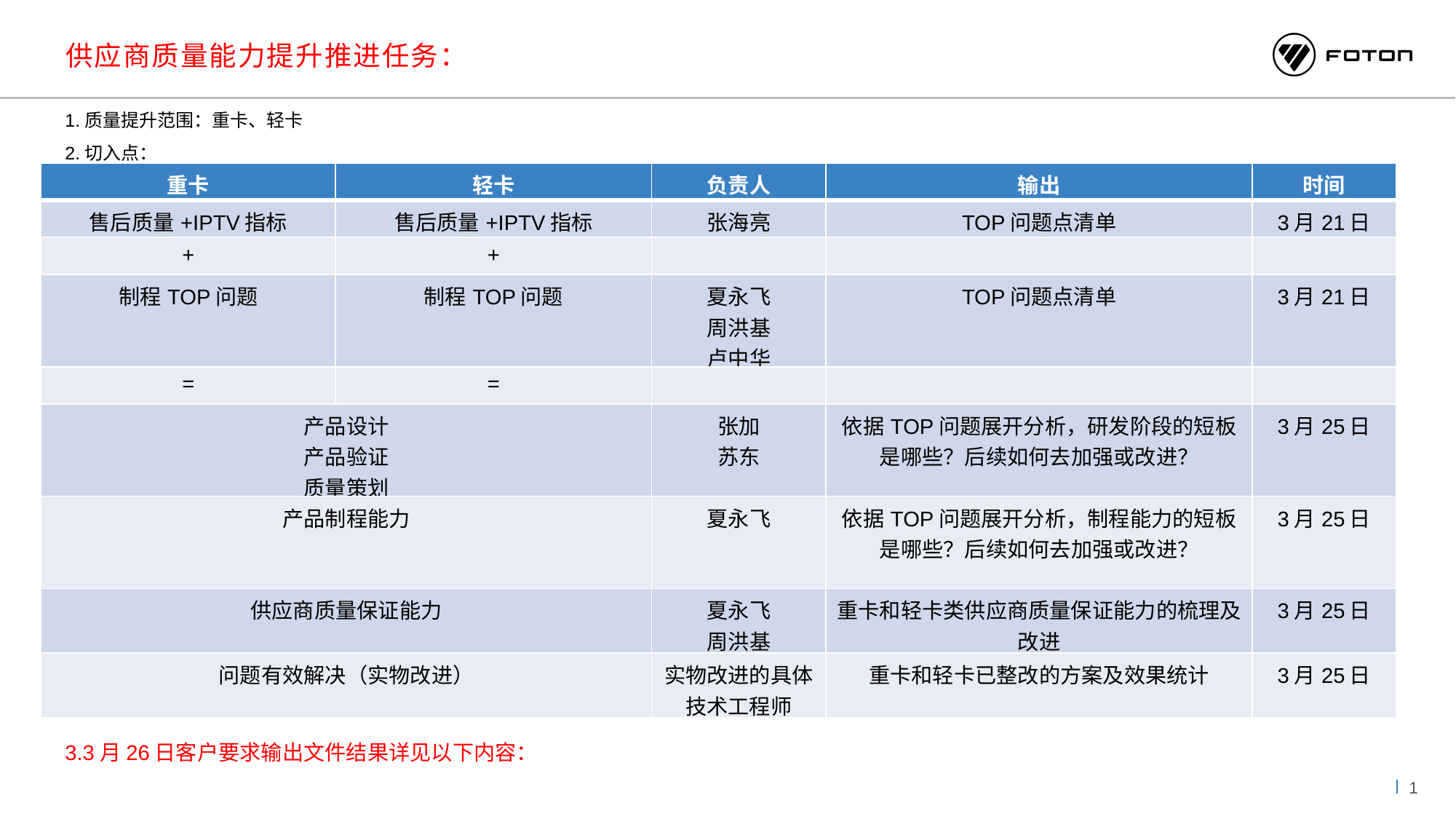

供应商质量能力提升推进任务：
1.质量提升范围：重卡、轻卡
2.切入点：
| 重卡 | 轻卡 | 负责人 | 输出 | 时间 |
| --- | --- | --- | --- | --- |
| 售后质量+IPTV指标 | 售后质量+IPTV指标 | 张海亮 | TOP问题点清单 | 3月21日 |
| + | + |  |  |  |
| 制程TOP问题 | 制程TOP问题 | 夏永飞 周洪基 卢中华 | TOP问题点清单 | 3月21日 |
| = | = |  |  |  |
| 产品设计 产品验证 质量策划 |  | 张加 苏东 | 依据TOP问题展开分析，研发阶段的短板是哪些？后续如何去加强或改进？ | 3月25日 |
| 产品制程能力 |  | 夏永飞 | 依据TOP问题展开分析，制程能力的短板是哪些？后续如何去加强或改进？ | 3月25日 |
| 供应商质量保证能力 |  | 夏永飞 周洪基 | 重卡和轻卡类供应商质量保证能力的梳理及改进 | 3月25日 |
| 问题有效解决（实物改进） |  | 实物改进的具体技术工程师 | 重卡和轻卡已整改的方案及效果统计 | 3月25日 |
3.3月26日客户要求输出文件结果详见以下内容：